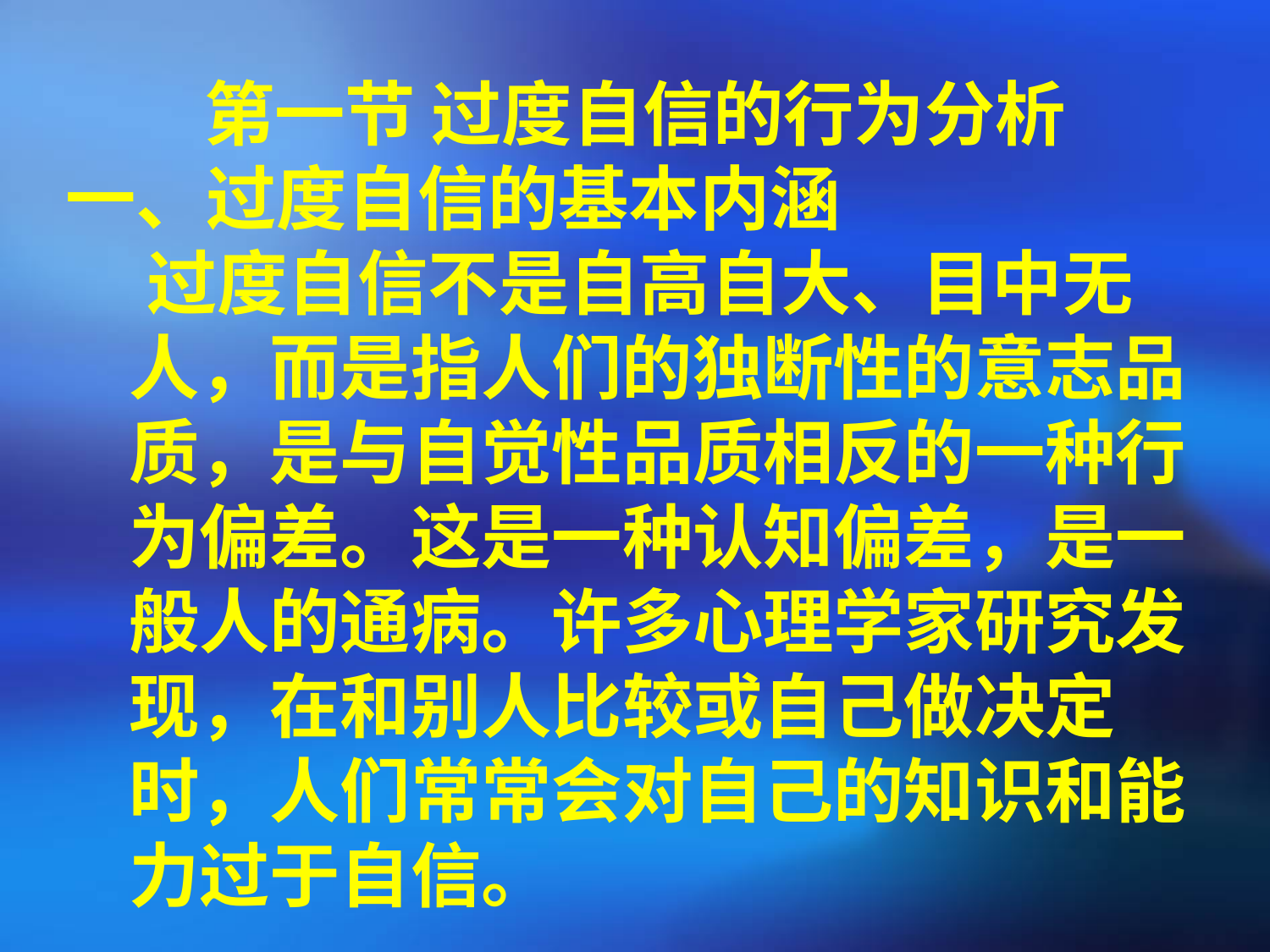

第一节 过度自信的行为分析
一、过度自信的基本内涵
    过度自信不是自高自大、目中无人，而是指人们的独断性的意志品质，是与自觉性品质相反的一种行为偏差。这是一种认知偏差，是一般人的通病。许多心理学家研究发现，在和别人比较或自己做决定时，人们常常会对自己的知识和能力过于自信。